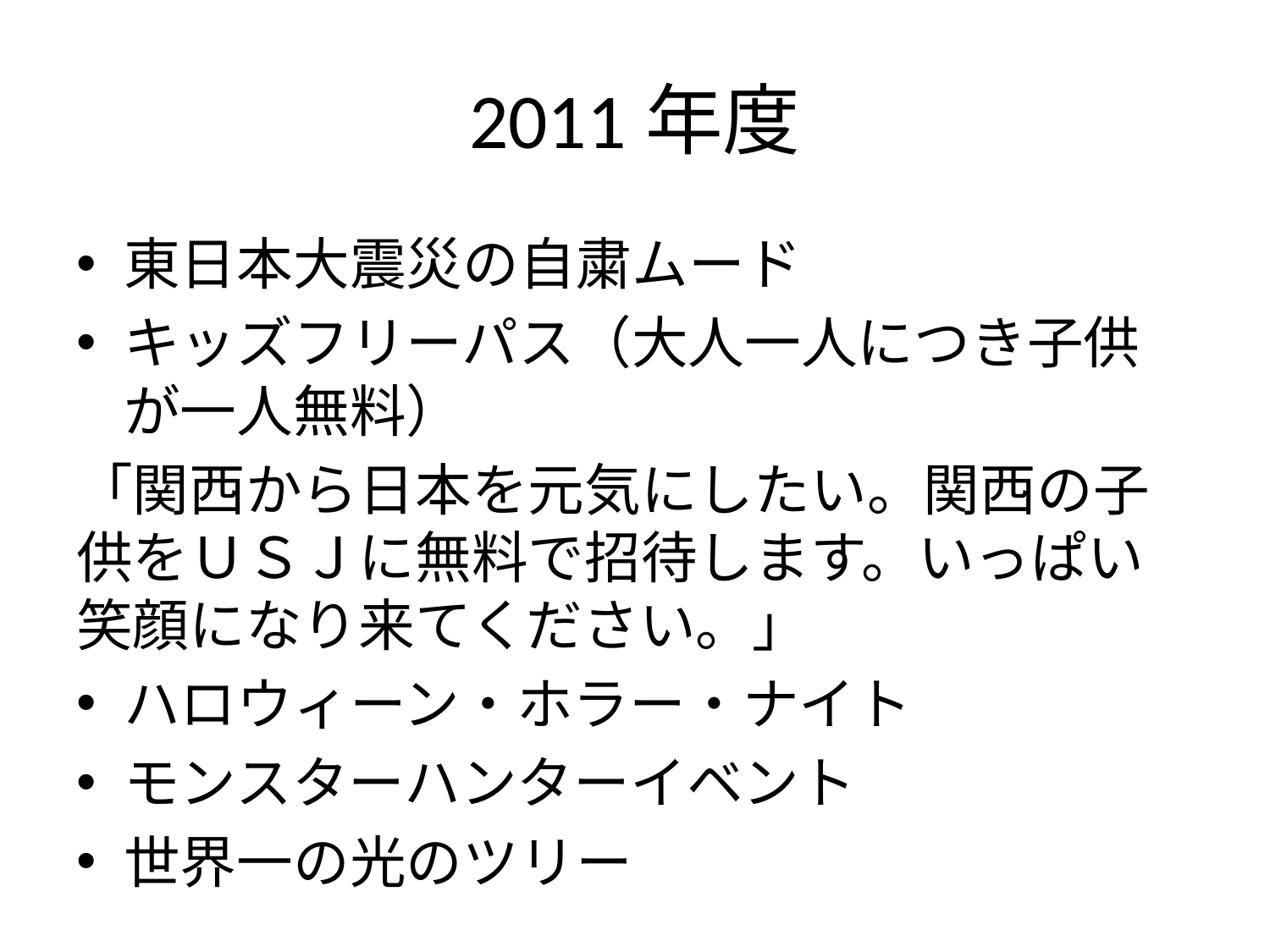

# 2011年度
東日本大震災の自粛ムード
キッズフリーパス（大人一人につき子供が一人無料）
「関西から日本を元気にしたい。関西の子供をＵＳＪに無料で招待します。いっぱい笑顔になり来てください。」
ハロウィーン・ホラー・ナイト
モンスターハンターイベント
世界一の光のツリー